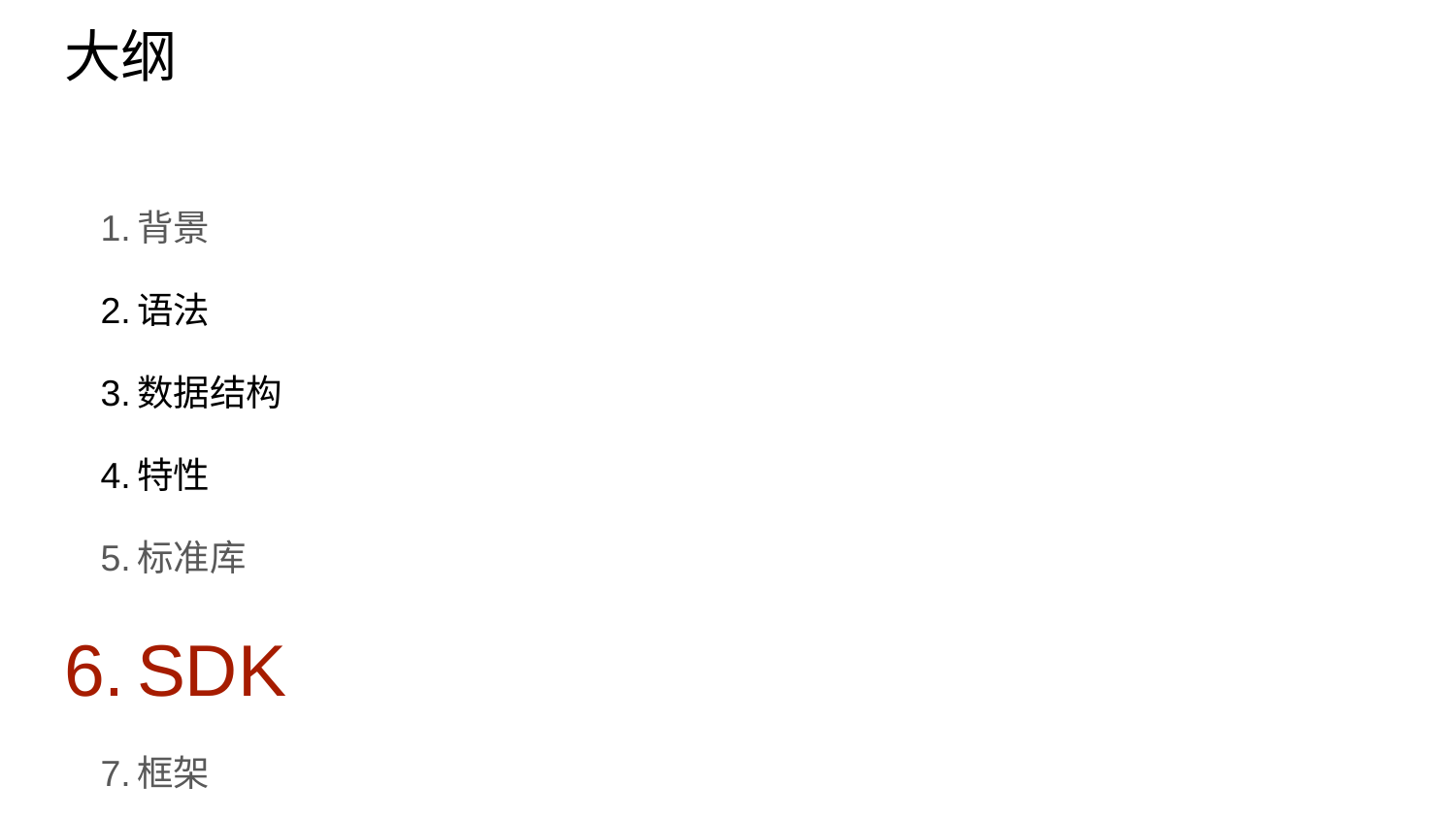

# 大纲
背景
语法
数据结构
特性
标准库
SDK
框架